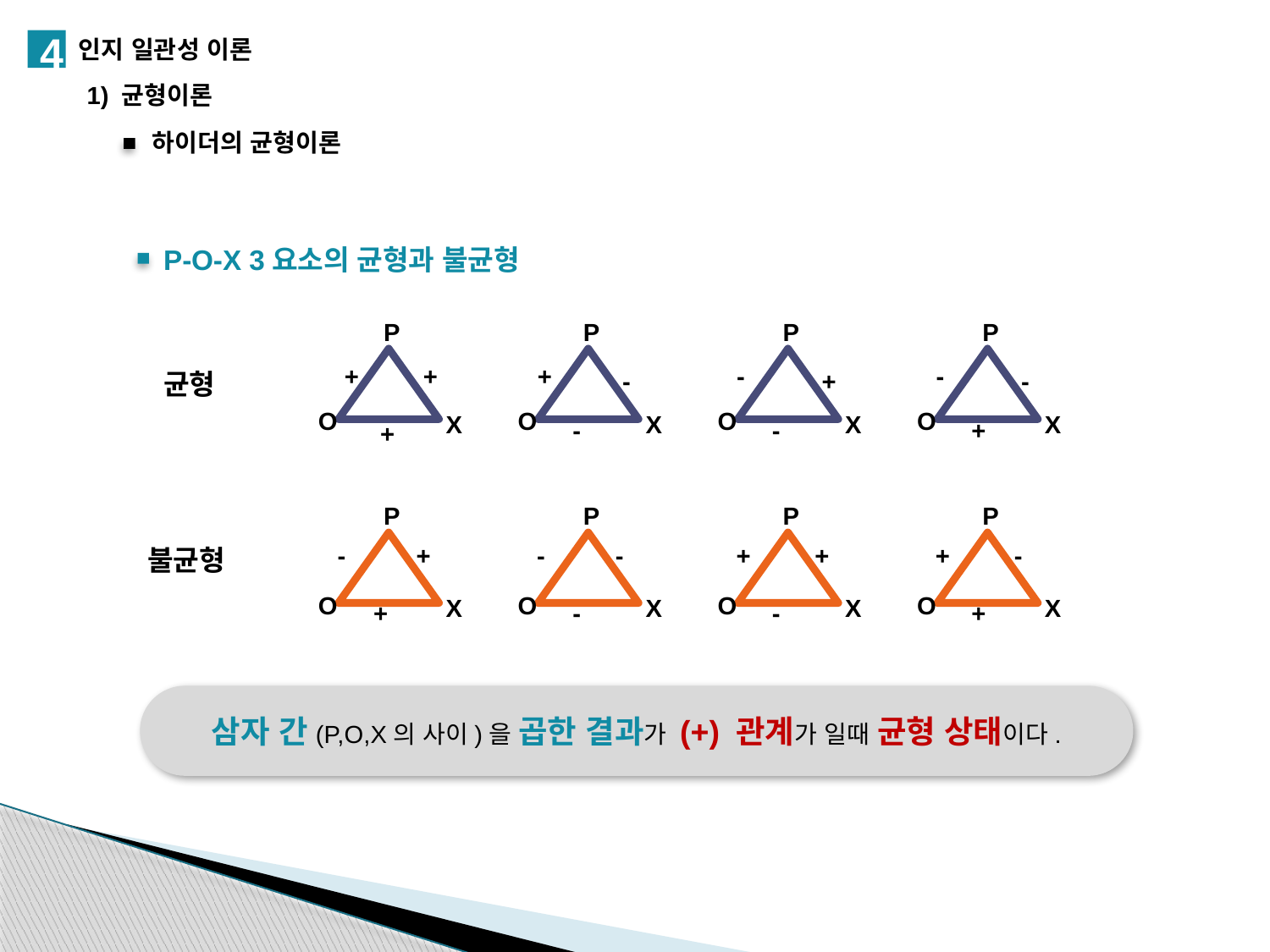

4
인지 일관성 이론

1) 균형이론
하이더의 균형이론

P-O-X 3요소의 균형과 불균형

P

O
X
P

O
X
P

O
X
P

O
X
+
+
+
-
-
-
+
-
-
-
+
+
P

O
X
P

O
X
P

O
X
P

O
X
-
+
-
-
+
+
+
-
+
-
-
+
균형
불균형
삼자 간(P,O,X의 사이)을 곱한 결과가 (+) 관계가 일때 균형 상태이다.